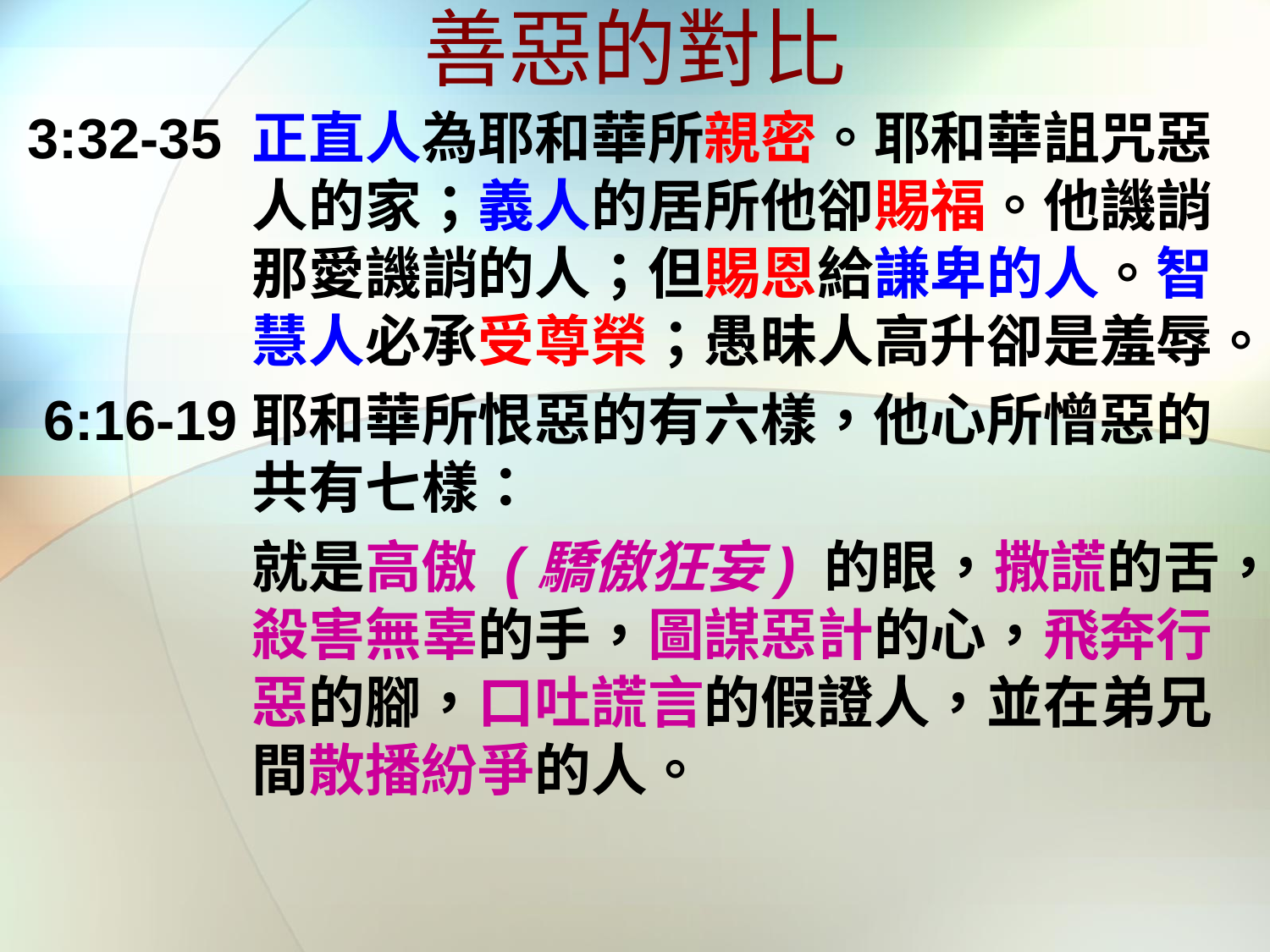

# 善惡的對比
3:32-35	正直人為耶和華所親密。耶和華詛咒惡人的家；義人的居所他卻賜福。他譏誚那愛譏誚的人；但賜恩給謙卑的人。智慧人必承受尊榮；愚昧人高升卻是羞辱。
 6:16-19	耶和華所恨惡的有六樣，他心所憎惡的共有七樣：
	就是高傲 (驕傲狂妄) 的眼，撒謊的舌，殺害無辜的手，圖謀惡計的心，飛奔行惡的腳，口吐謊言的假證人，並在弟兄間散播紛爭的人。